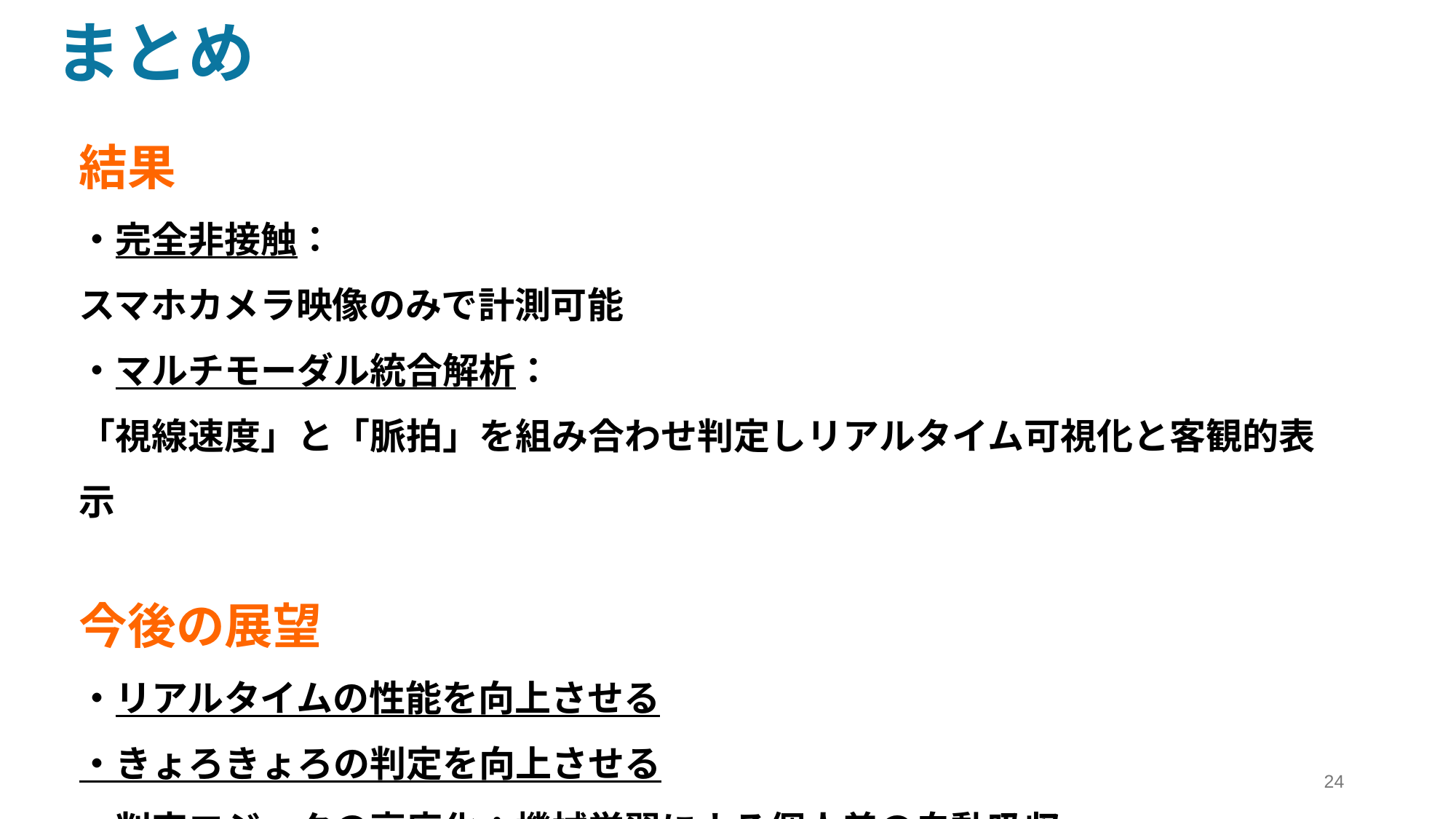

# まとめ
結果
・完全非接触：
スマホカメラ映像のみで計測可能
・マルチモーダル統合解析：
「視線速度」と「脈拍」を組み合わせ判定しリアルタイム可視化と客観的表示

今後の展望
・リアルタイムの性能を向上させる
・きょろきょろの判定を向上させる
・判定ロジックの高度化：機械学習による個人差の自動吸収

24